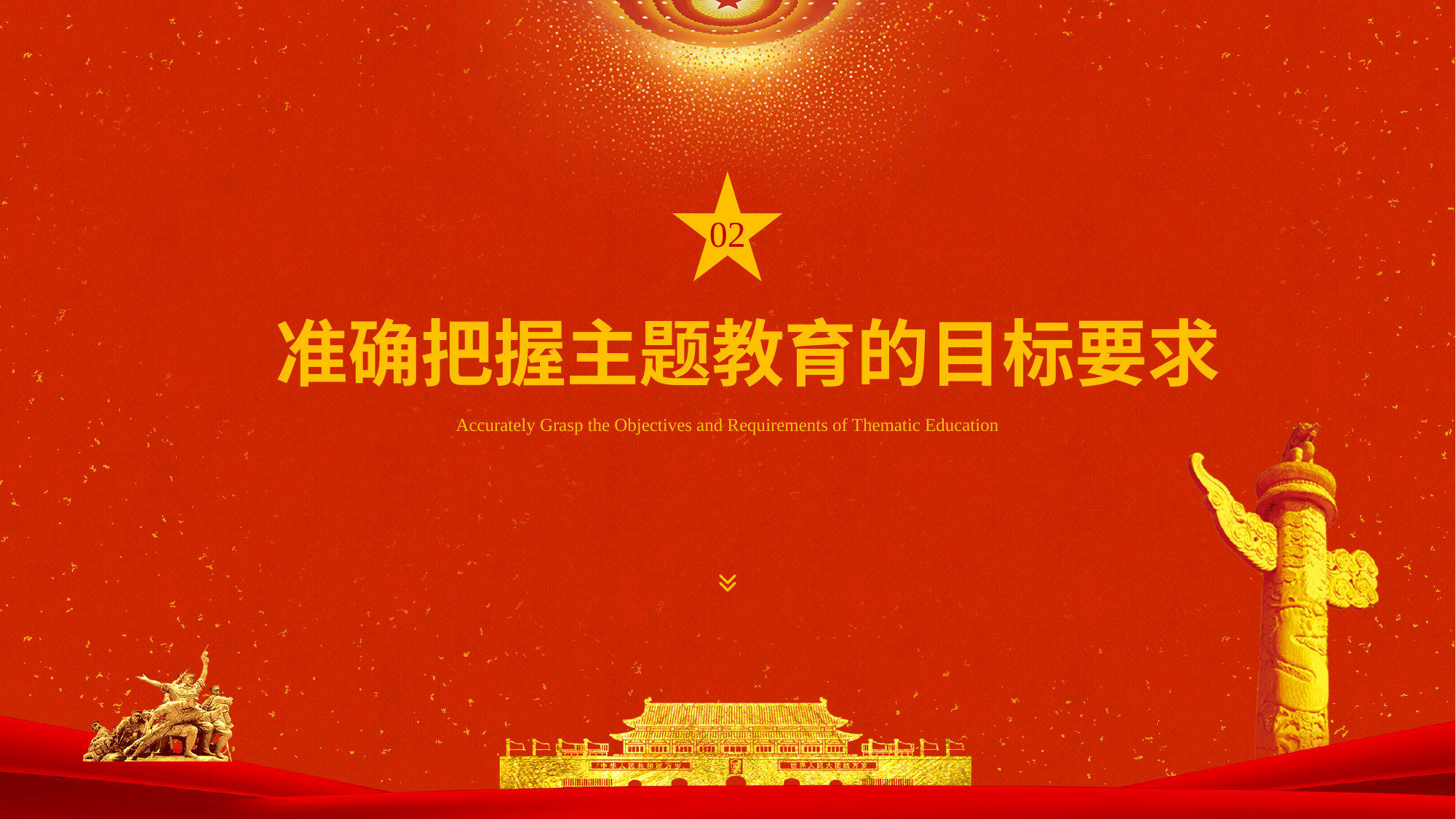

02
准确把握主题教育的目标要求
Accurately Grasp the Objectives and Requirements of Thematic Education